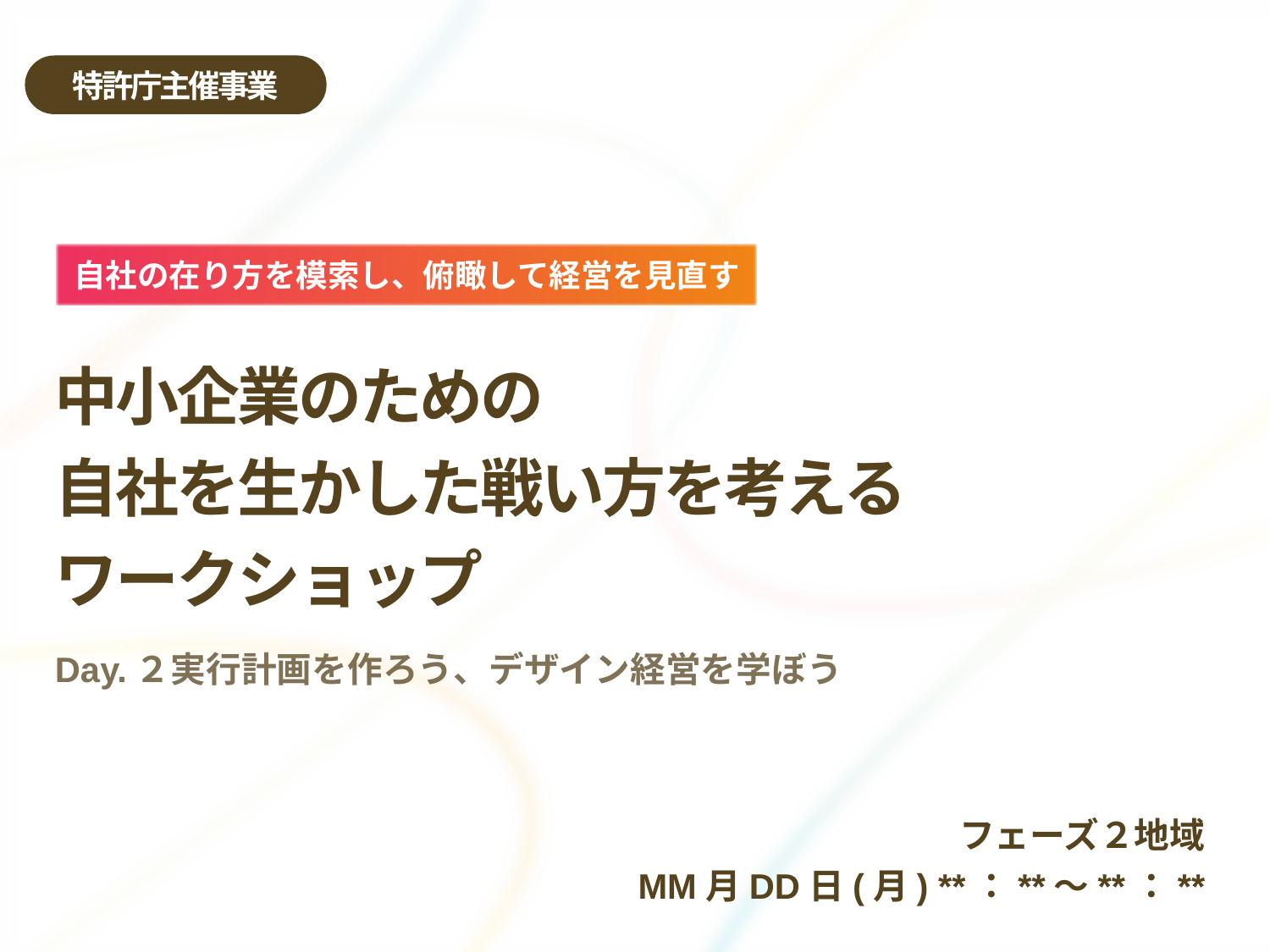

# 中小企業のための 自社を生かした戦い方を考える ワークショップ
Day.２実行計画を作ろう、デザイン経営を学ぼう
フェーズ２地域
MM月DD日(月) **：**～**：**